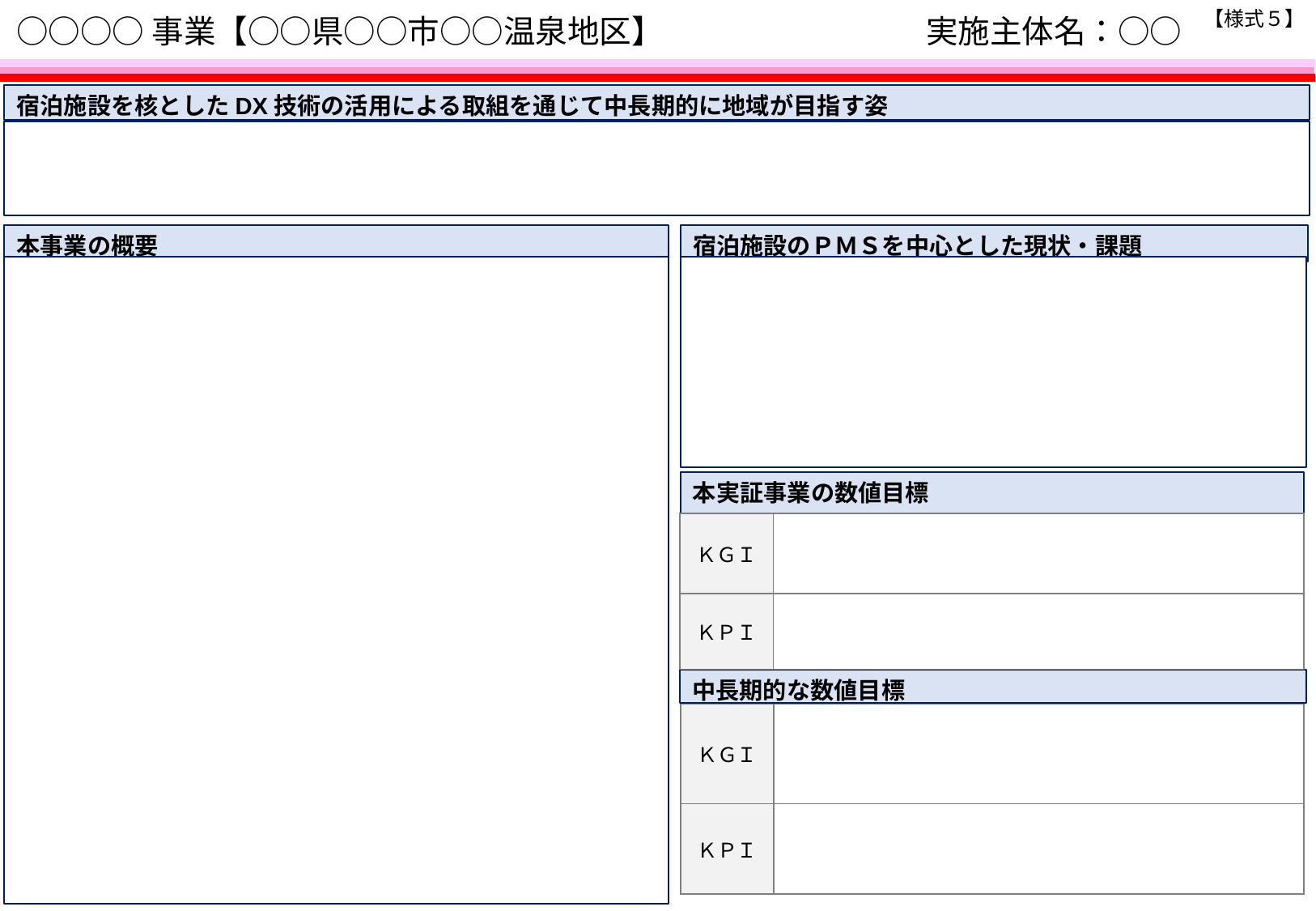

【様式５】
# ○○○○事業【○○県○○市○○温泉地区】 　　　　　　　　実施主体名：○○
宿泊施設を核としたDX技術の活用による取組を通じて中長期的に地域が目指す姿

本事業の概要
宿泊施設のＰＭＳを中心とした現状・課題

本実証事業の数値目標
| ＫＧＩ |  |
| --- | --- |
| ＫＰＩ |  |
中長期的な数値目標
| ＫＧＩ |  |
| --- | --- |
| ＫＰＩ |  |